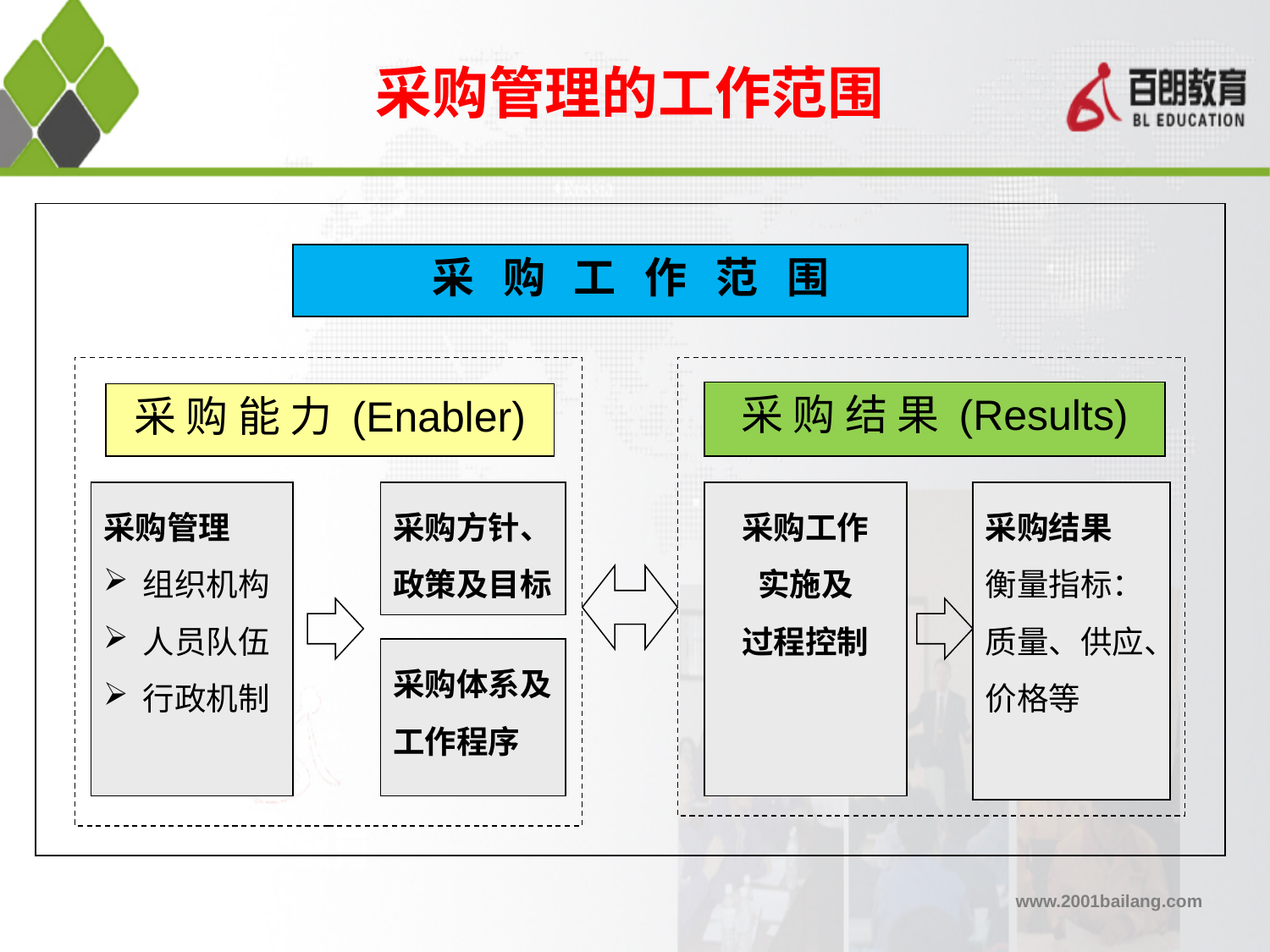

采购管理的工作范围

采   购   工   作   范   围

采 购 结 果 (Results)
采 购 能 力 (Enabler)
采购管理
组织机构
人员队伍
行政机制
采购方针、政策及目标
采购体系及
工作程序
采购工作
实施及
过程控制
采购结果
衡量指标：质量、供应、价格等